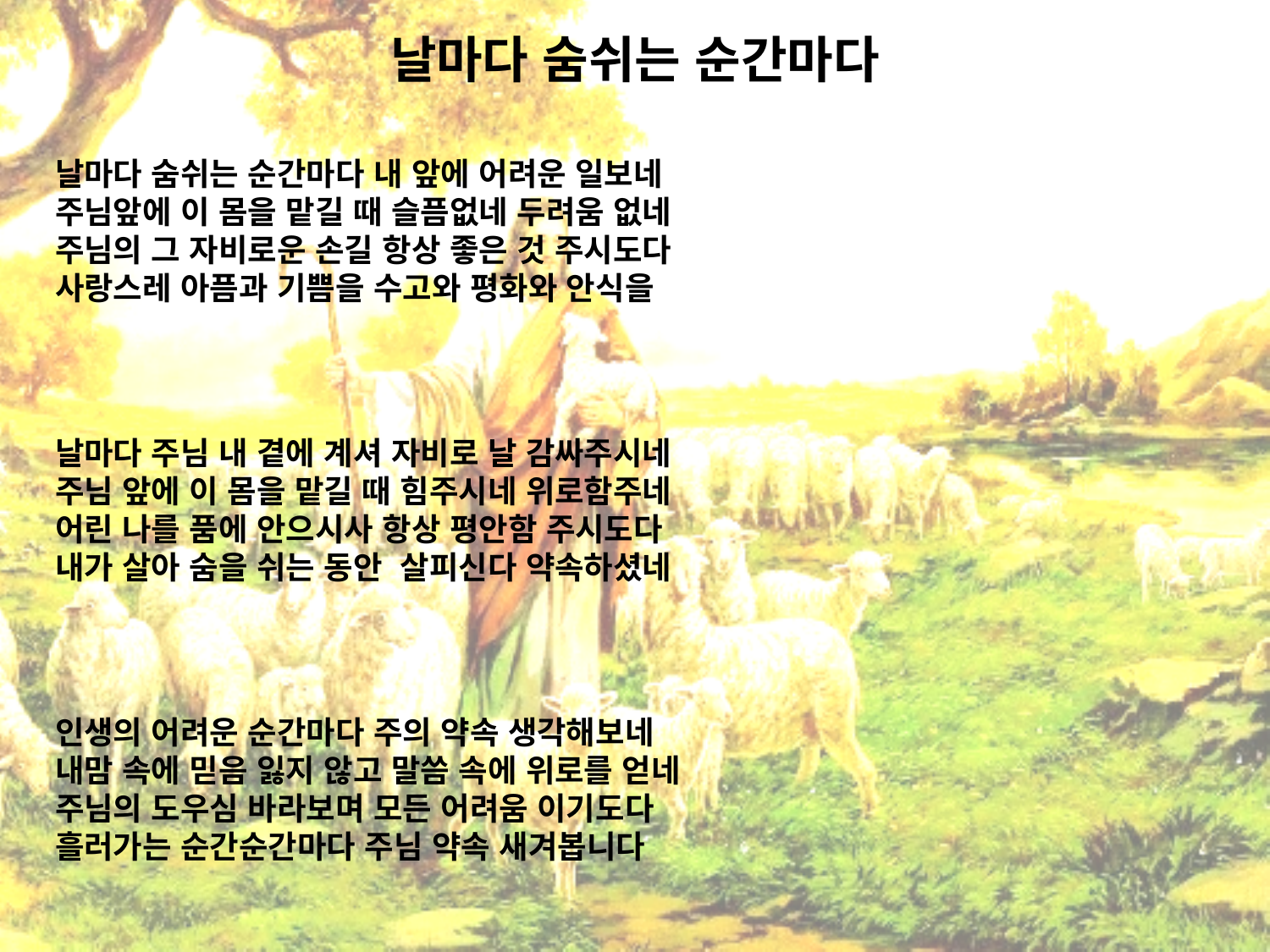

# 날마다 숨쉬는 순간마다
날마다 숨쉬는 순간마다 내 앞에 어려운 일보네
주님앞에 이 몸을 맡길 때 슬픔없네 두려움 없네
주님의 그 자비로운 손길 항상 좋은 것 주시도다
사랑스레 아픔과 기쁨을 수고와 평화와 안식을

날마다 주님 내 곁에 계셔 자비로 날 감싸주시네
주님 앞에 이 몸을 맡길 때 힘주시네 위로함주네
어린 나를 품에 안으시사 항상 평안함 주시도다
내가 살아 숨을 쉬는 동안  살피신다 약속하셨네

인생의 어려운 순간마다 주의 약속 생각해보네
내맘 속에 믿음 잃지 않고 말씀 속에 위로를 얻네
주님의 도우심 바라보며 모든 어려움 이기도다
흘러가는 순간순간마다 주님 약속 새겨봅니다